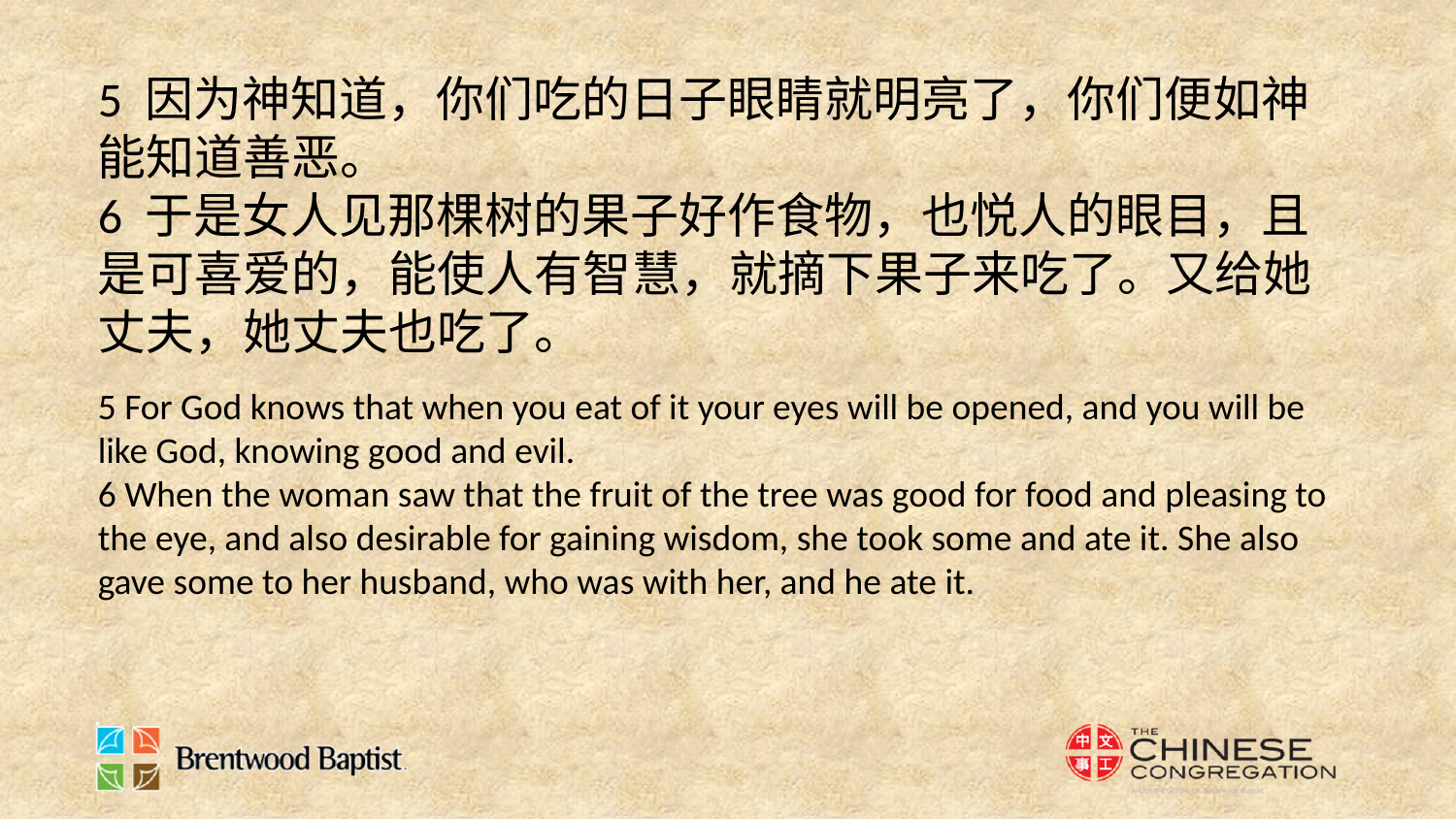

5 因为神知道，你们吃的日子眼睛就明亮了，你们便如神能知道善恶。
6 于是女人见那棵树的果子好作食物，也悦人的眼目，且是可喜爱的，能使人有智慧，就摘下果子来吃了。又给她丈夫，她丈夫也吃了。

5 For God knows that when you eat of it your eyes will be opened, and you will be like God, knowing good and evil.
6 When the woman saw that the fruit of the tree was good for food and pleasing to the eye, and also desirable for gaining wisdom, she took some and ate it. She also gave some to her husband, who was with her, and he ate it.